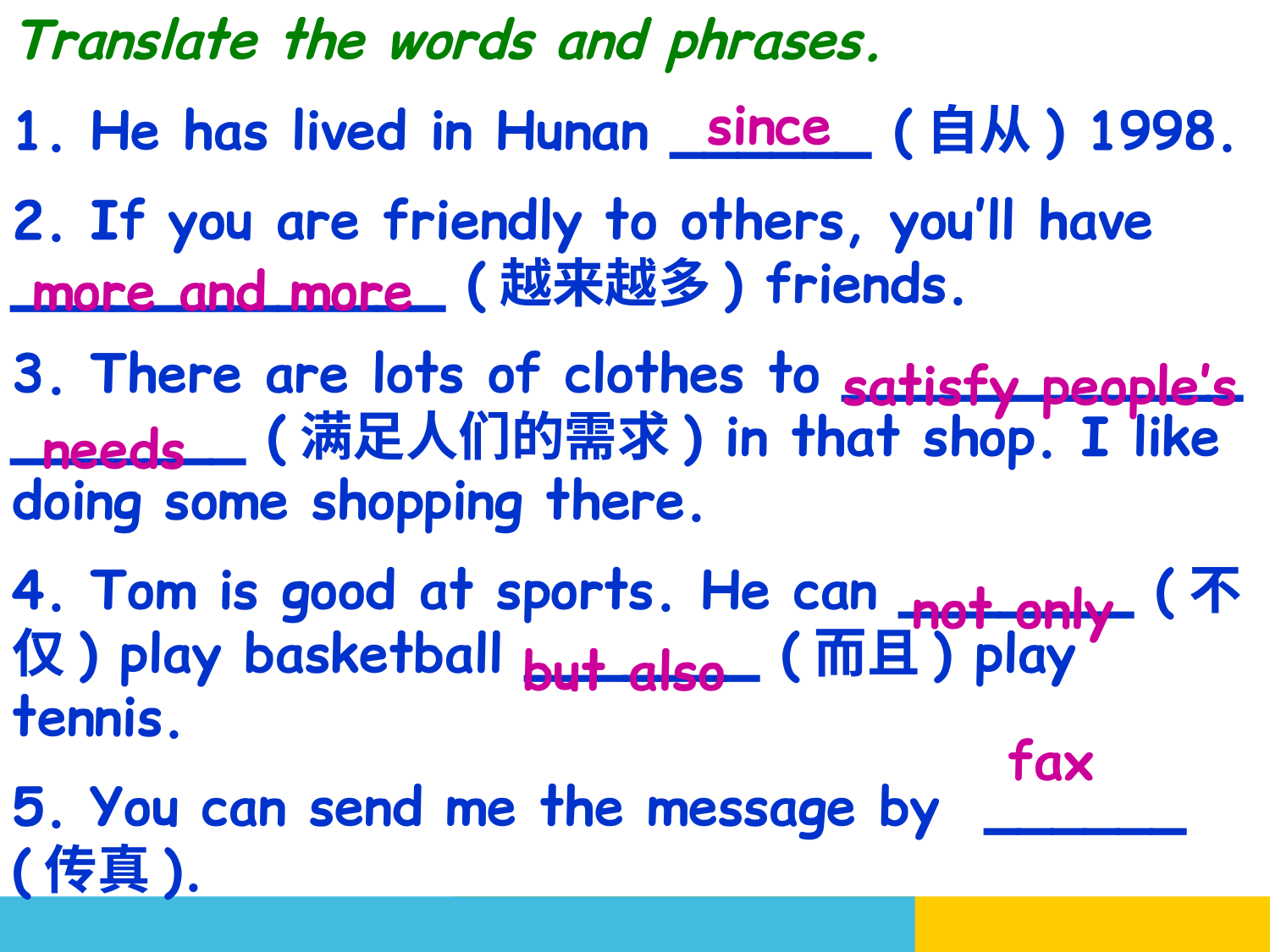

Translate the words and phrases.
1. He has lived in Hunan ______ (自从) 1998.
2. If you are friendly to others, you’ll have _____________ (越来越多) friends.
3. There are lots of clothes to ____________ _______ (满足人们的需求) in that shop. I like doing some shopping there.
4. Tom is good at sports. He can _______ (不仅) play basketball _______ (而且) play tennis.
5. You can send me the message by  ______   (传真).
since
more and more
                                   satisfy people’s
needs
not only
but also
fax